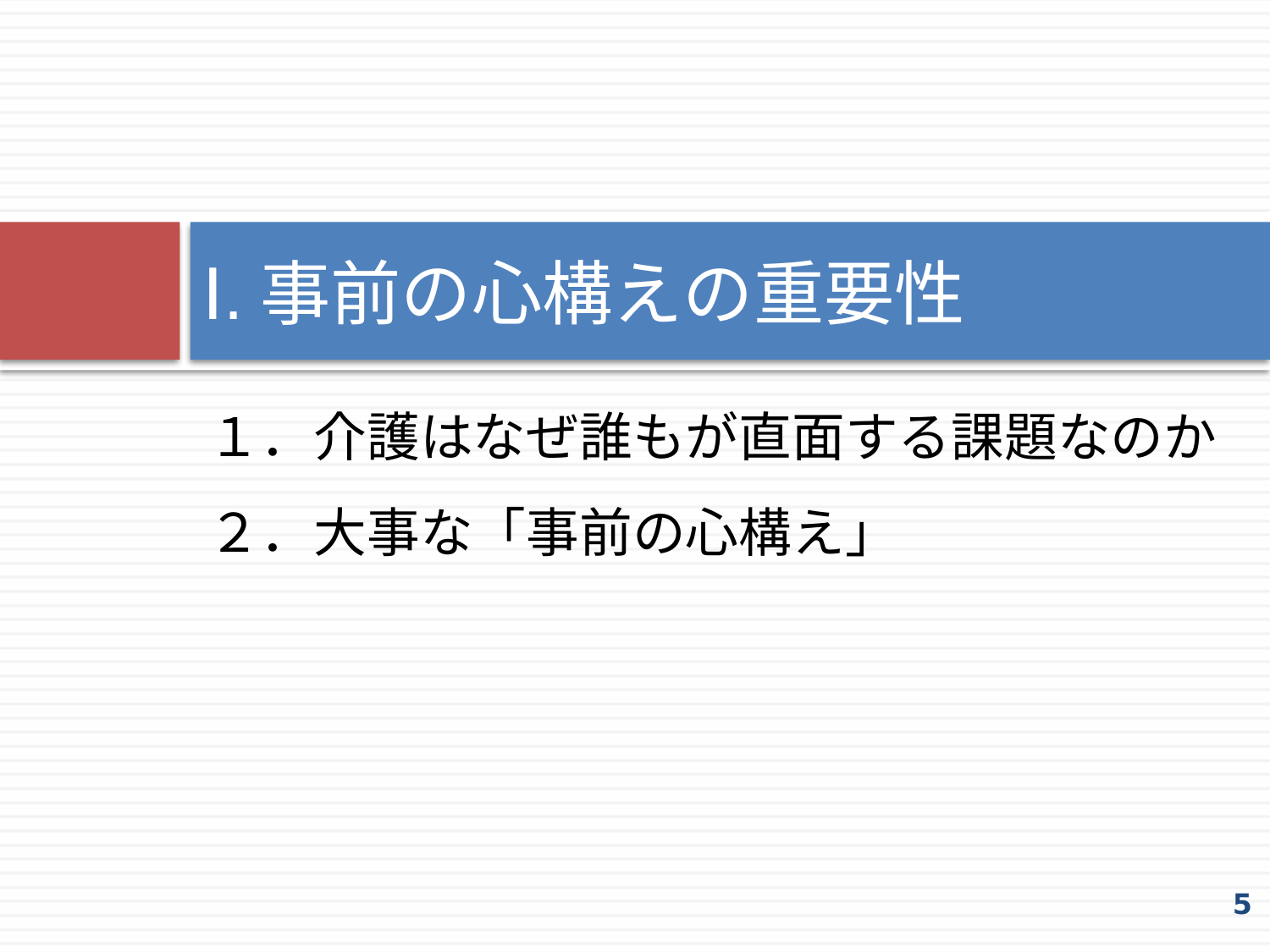

# Ⅰ.事前の心構えの重要性
１．介護はなぜ誰もが直面する課題なのか
２．大事な「事前の心構え」
5